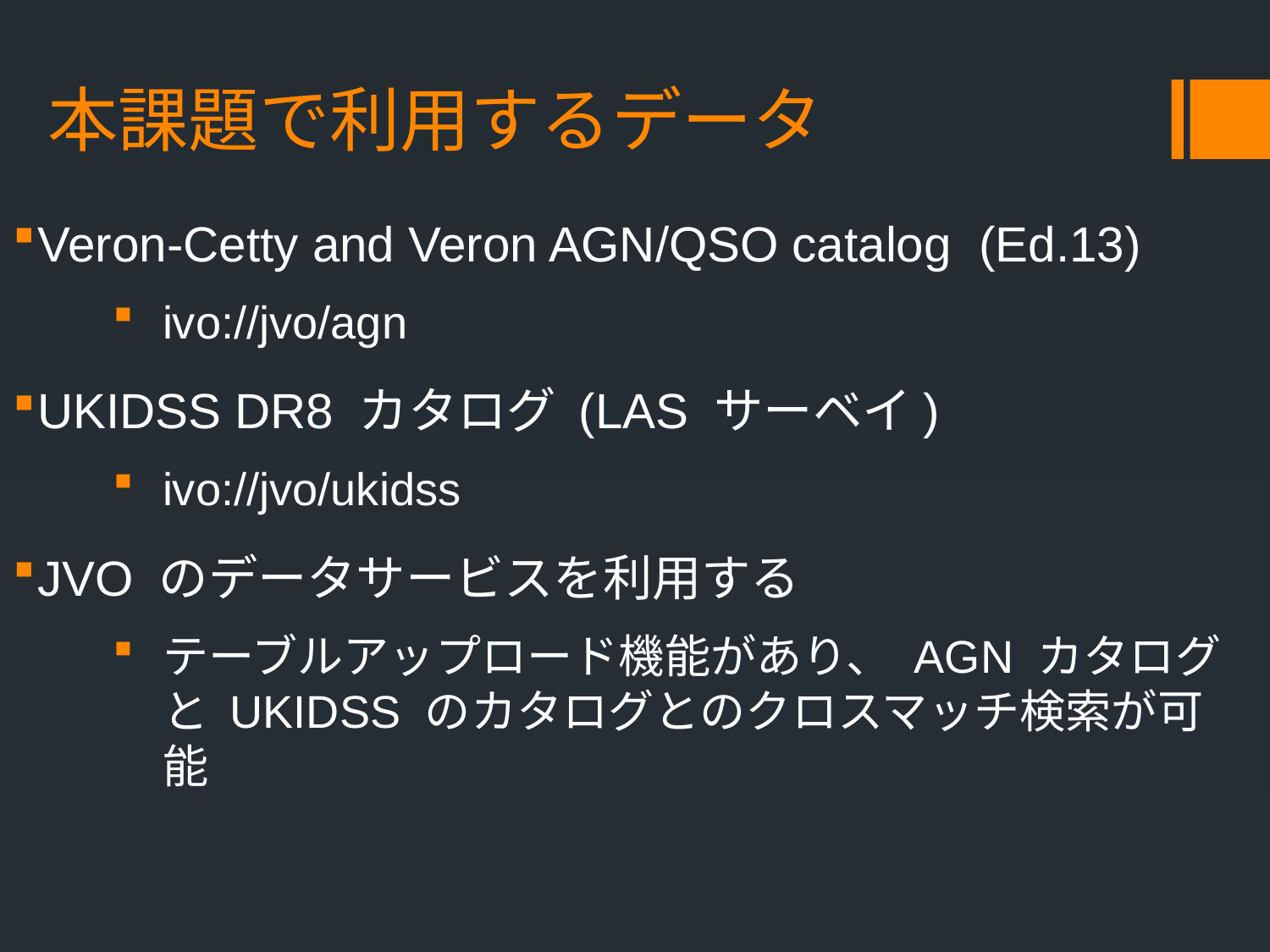

# 本課題で利用するデータ
Veron-Cetty and Veron AGN/QSO catalog  (Ed.13)
ivo://jvo/agn
UKIDSS DR8 カタログ (LAS サーベイ)
ivo://jvo/ukidss
JVO のデータサービスを利用する
テーブルアップロード機能があり、 AGN カタログと UKIDSS のカタログとのクロスマッチ検索が可能